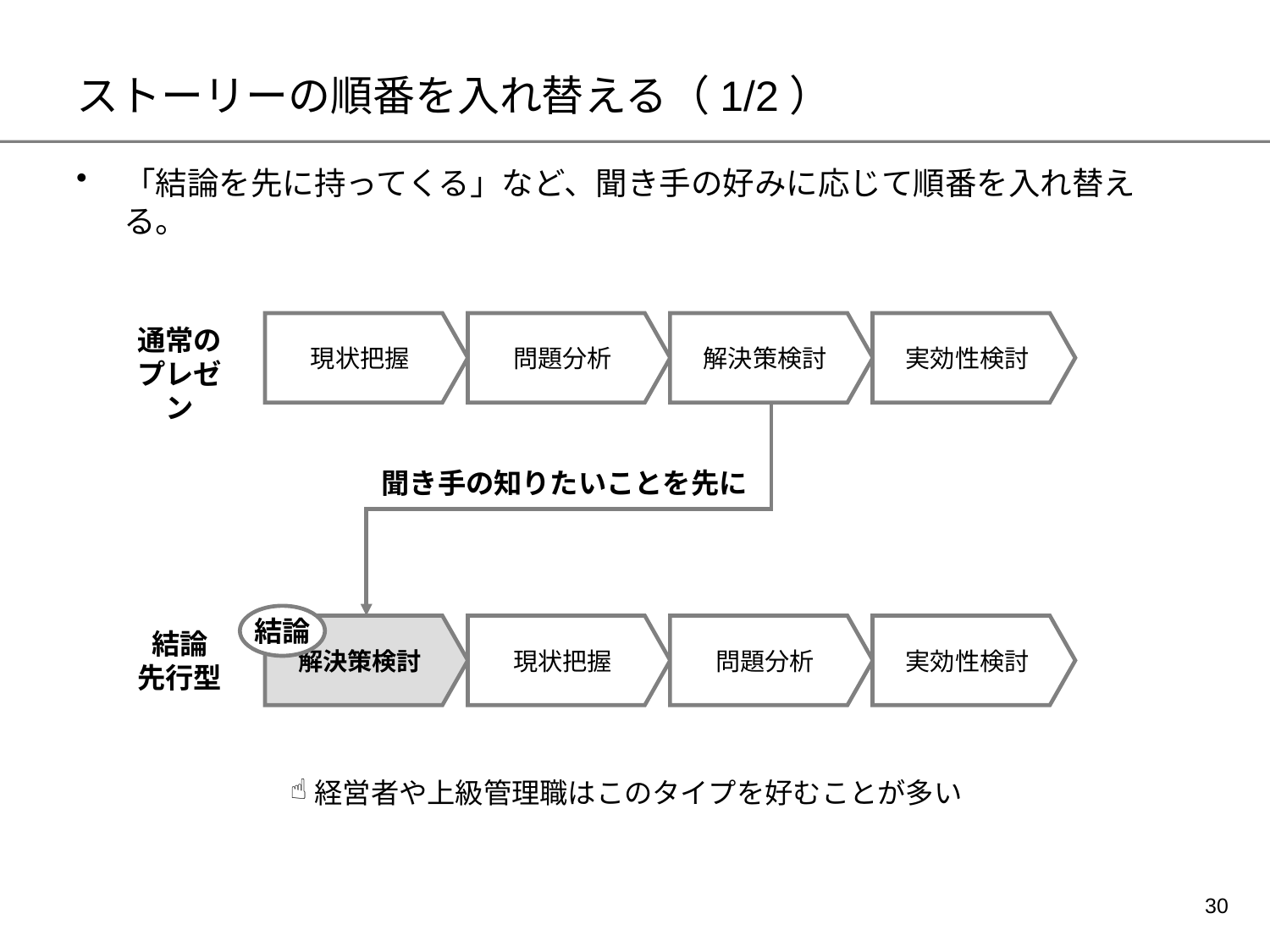

# ストーリーの順番を入れ替える（1/2）
「結論を先に持ってくる」など、聞き手の好みに応じて順番を入れ替える。
現状把握
問題分析
解決策検討
実効性検討
通常のプレゼン
聞き手の知りたいことを先に
結論
解決策検討
現状把握
問題分析
実効性検討
結論
先行型
経営者や上級管理職はこのタイプを好むことが多い
30